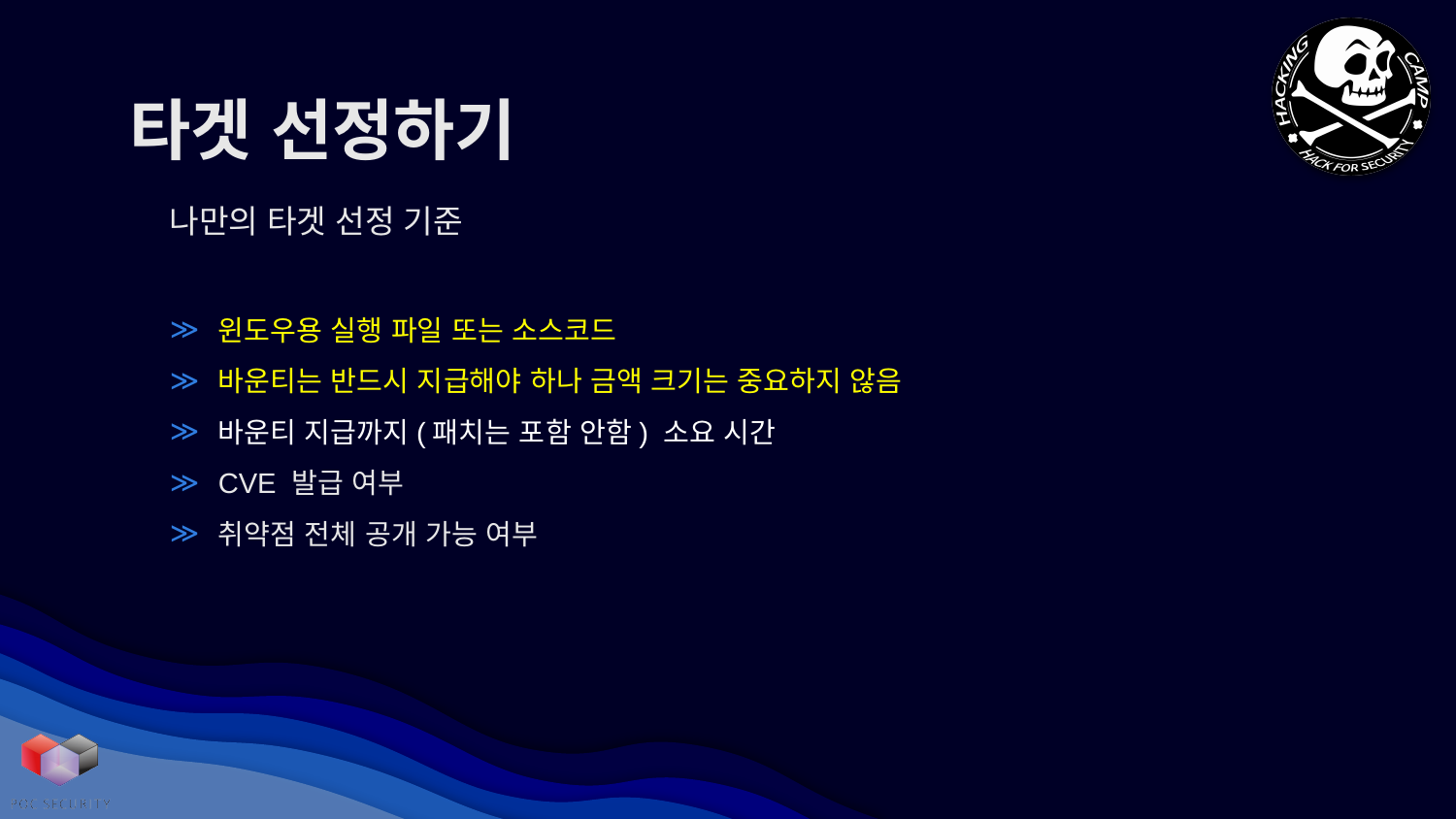

# 타겟 선정하기
나만의 타겟 선정 기준
윈도우용 실행 파일 또는 소스코드
바운티는 반드시 지급해야 하나 금액 크기는 중요하지 않음
바운티 지급까지(패치는 포함 안함) 소요 시간
CVE 발급 여부
취약점 전체 공개 가능 여부